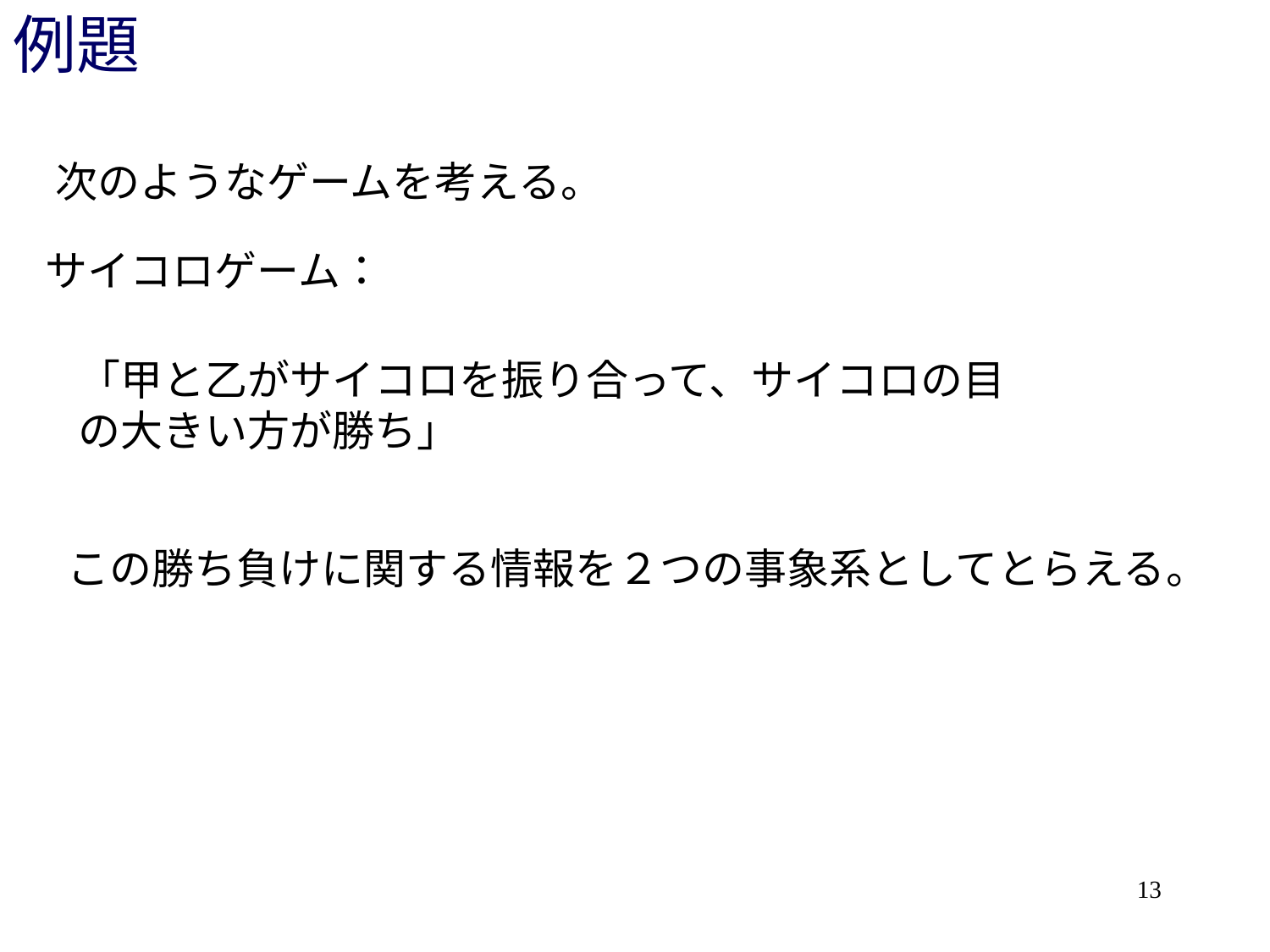

# 例題
次のようなゲームを考える。
サイコロゲーム：
「甲と乙がサイコロを振り合って、サイコロの目の大きい方が勝ち」
この勝ち負けに関する情報を２つの事象系としてとらえる。
13